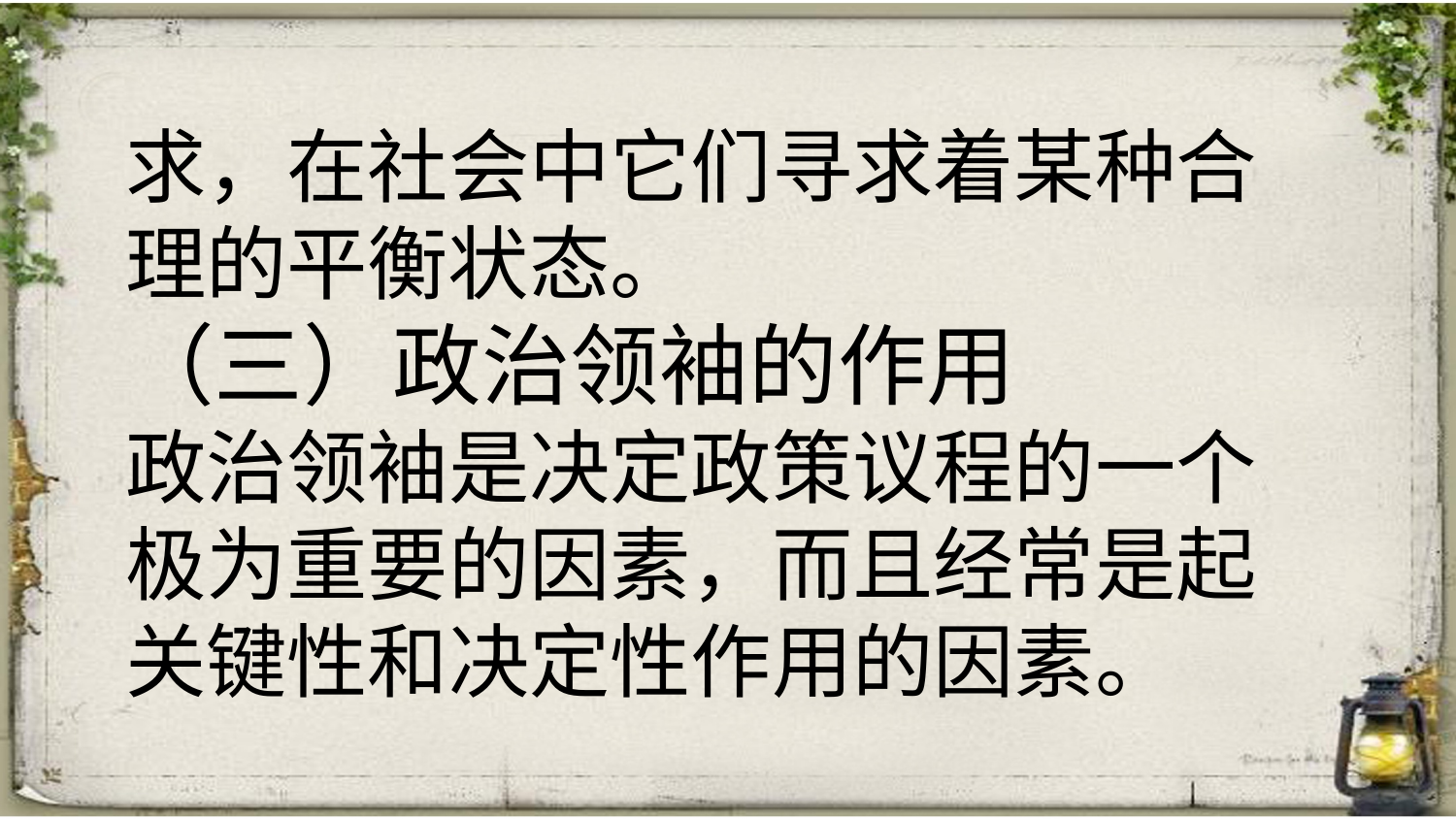

求，在社会中它们寻求着某种合理的平衡状态。
（三）政治领袖的作用
政治领袖是决定政策议程的一个极为重要的因素，而且经常是起关键性和决定性作用的因素。